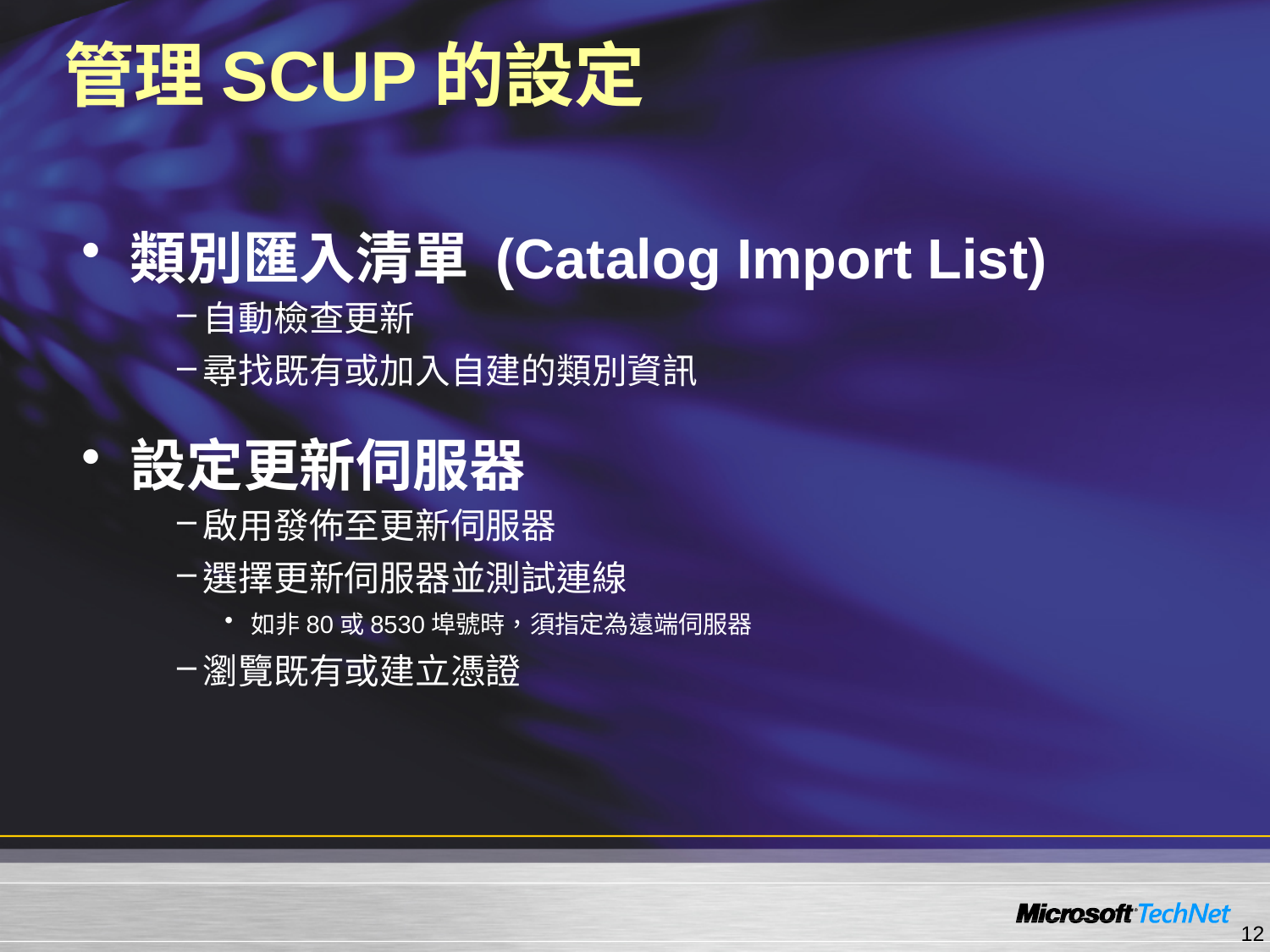

# 管理SCUP的設定
類別匯入清單 (Catalog Import List)
自動檢查更新
尋找既有或加入自建的類別資訊
設定更新伺服器
啟用發佈至更新伺服器
選擇更新伺服器並測試連線
如非80或8530埠號時，須指定為遠端伺服器
瀏覽既有或建立憑證